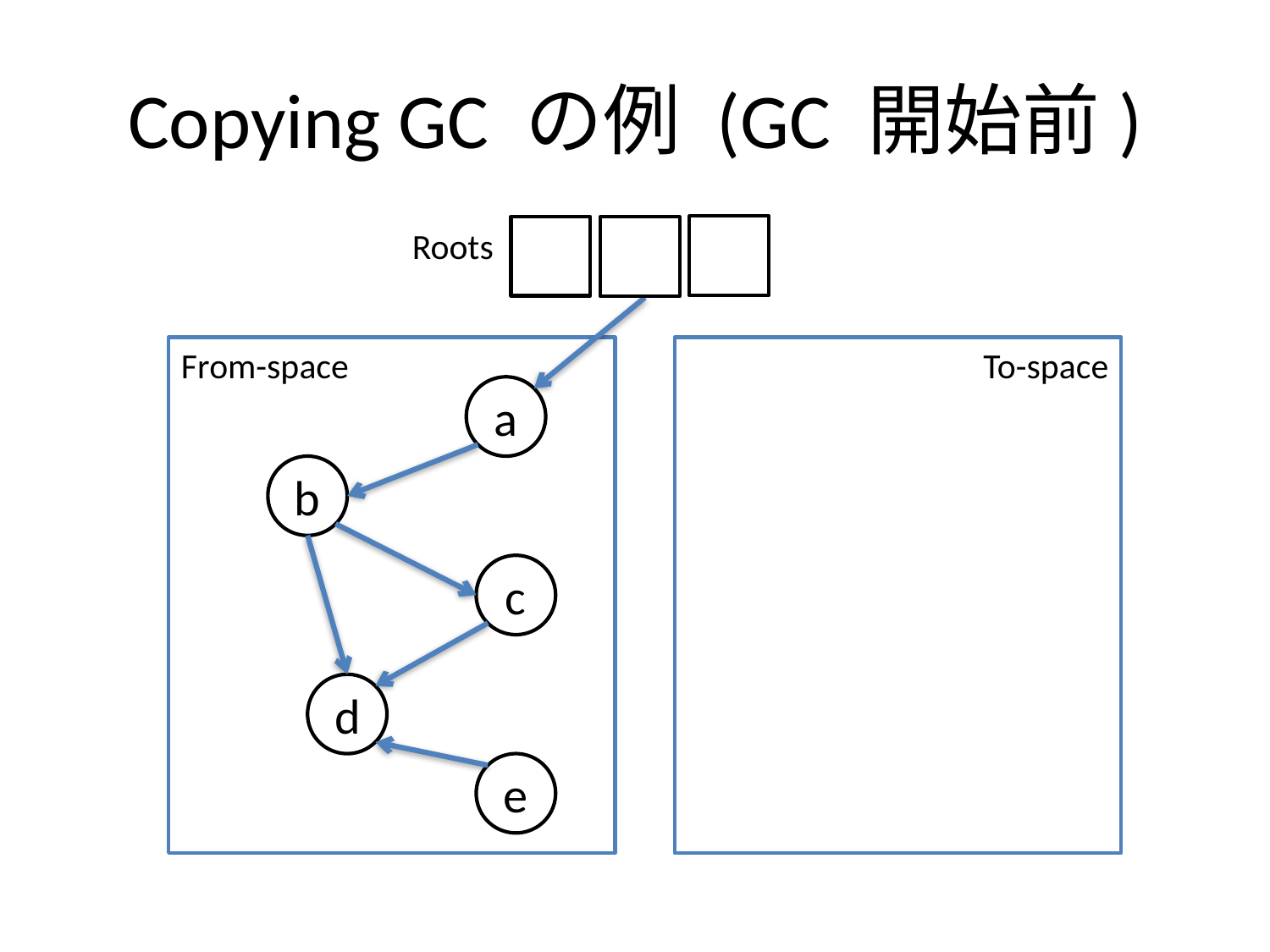

# Copying GC の例 (GC 開始前)

Roots
From-space
To-space
a
b
c
d
e